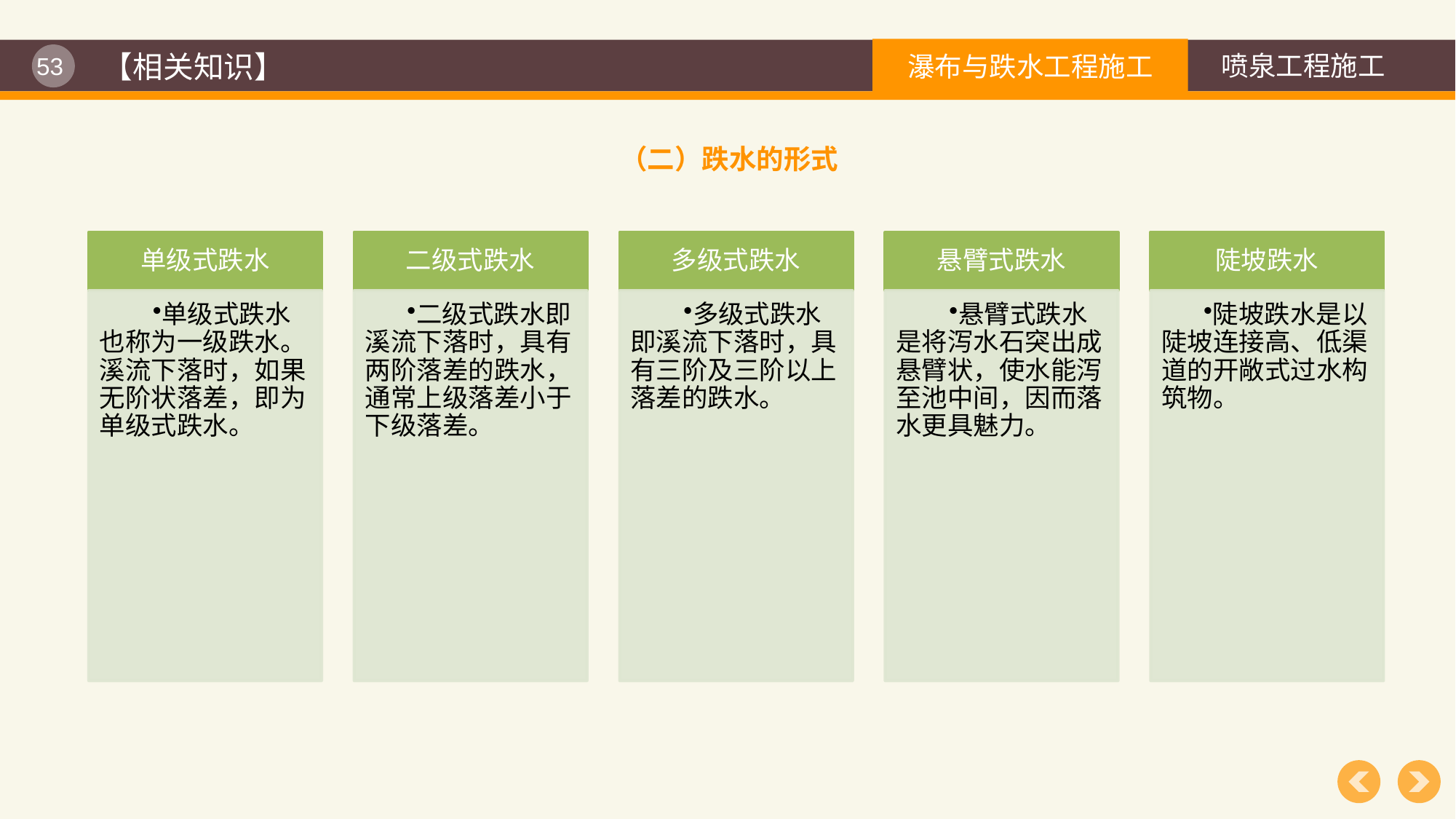

【相关知识】
（二）跌水的形式
单级式跌水
单级式跌水也称为一级跌水。溪流下落时，如果无阶状落差，即为单级式跌水。

二级式跌水
二级式跌水即溪流下落时，具有两阶落差的跌水，通常上级落差小于下级落差。
多级式跌水
多级式跌水即溪流下落时，具有三阶及三阶以上落差的跌水。
悬臂式跌水
悬臂式跌水是将泻水石突出成悬臂状，使水能泻至池中间，因而落水更具魅力。
陡坡跌水
陡坡跌水是以陡坡连接高、低渠道的开敞式过水构筑物。